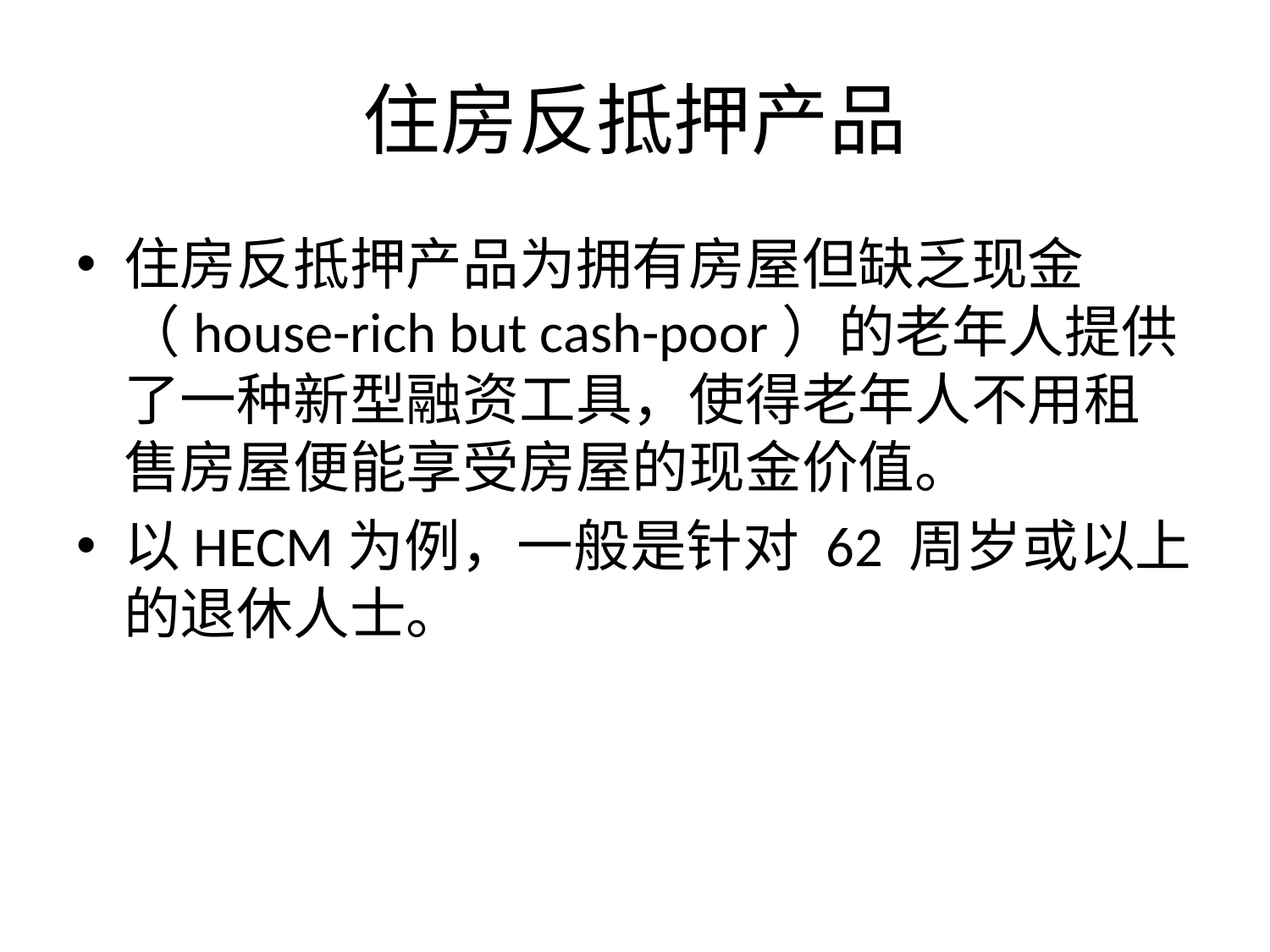

# 住房反抵押产品
住房反抵押产品为拥有房屋但缺乏现金（house-rich but cash-poor）的老年人提供了一种新型融资工具，使得老年人不用租售房屋便能享受房屋的现金价值。
以HECM为例，一般是针对 62 周岁或以上的退休人士。